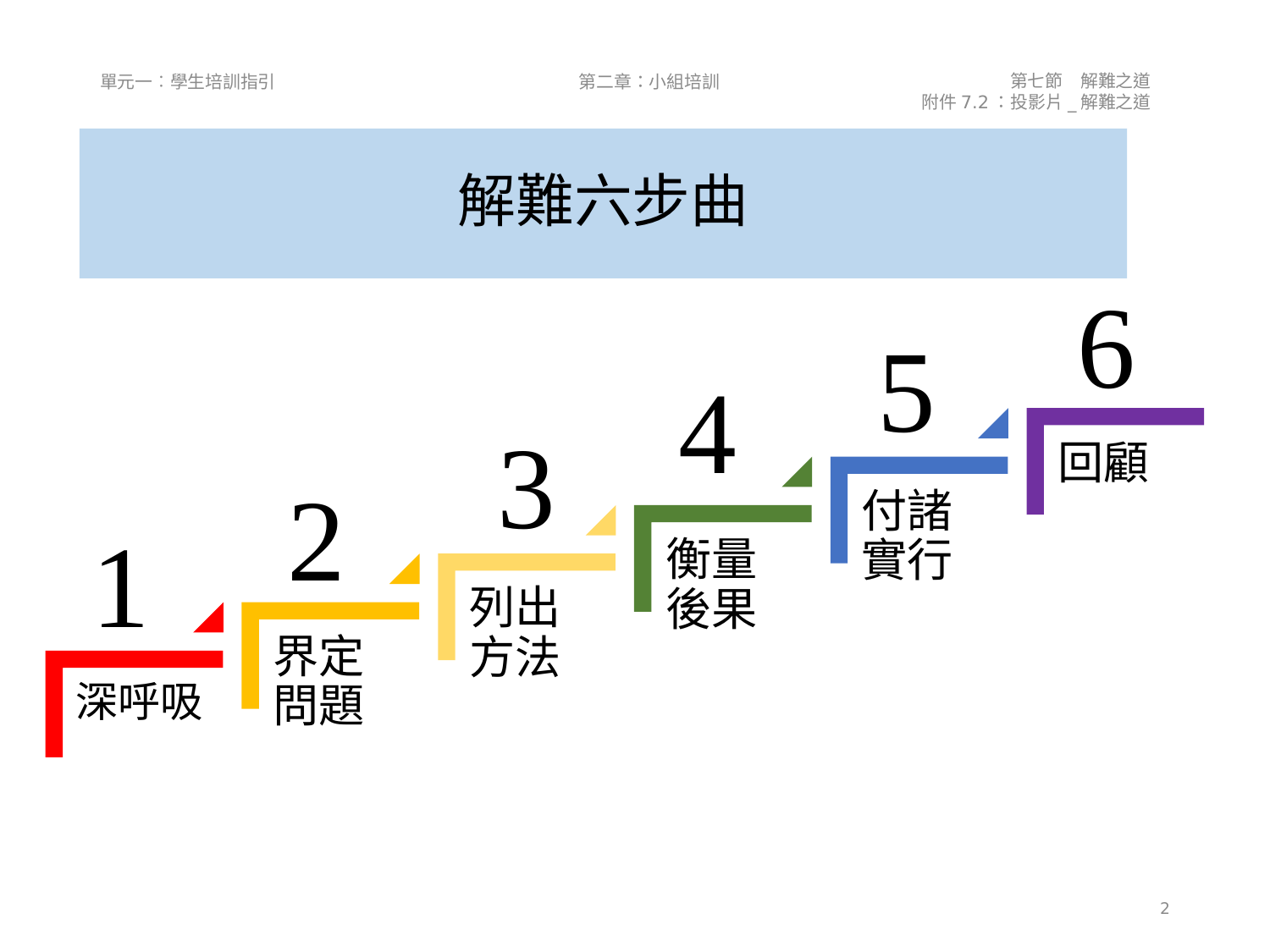

# 解難六步曲
深呼吸
界定問題
列出方法
衡量後果
付諸實行
回顧
6
5
4
3
2
1
2